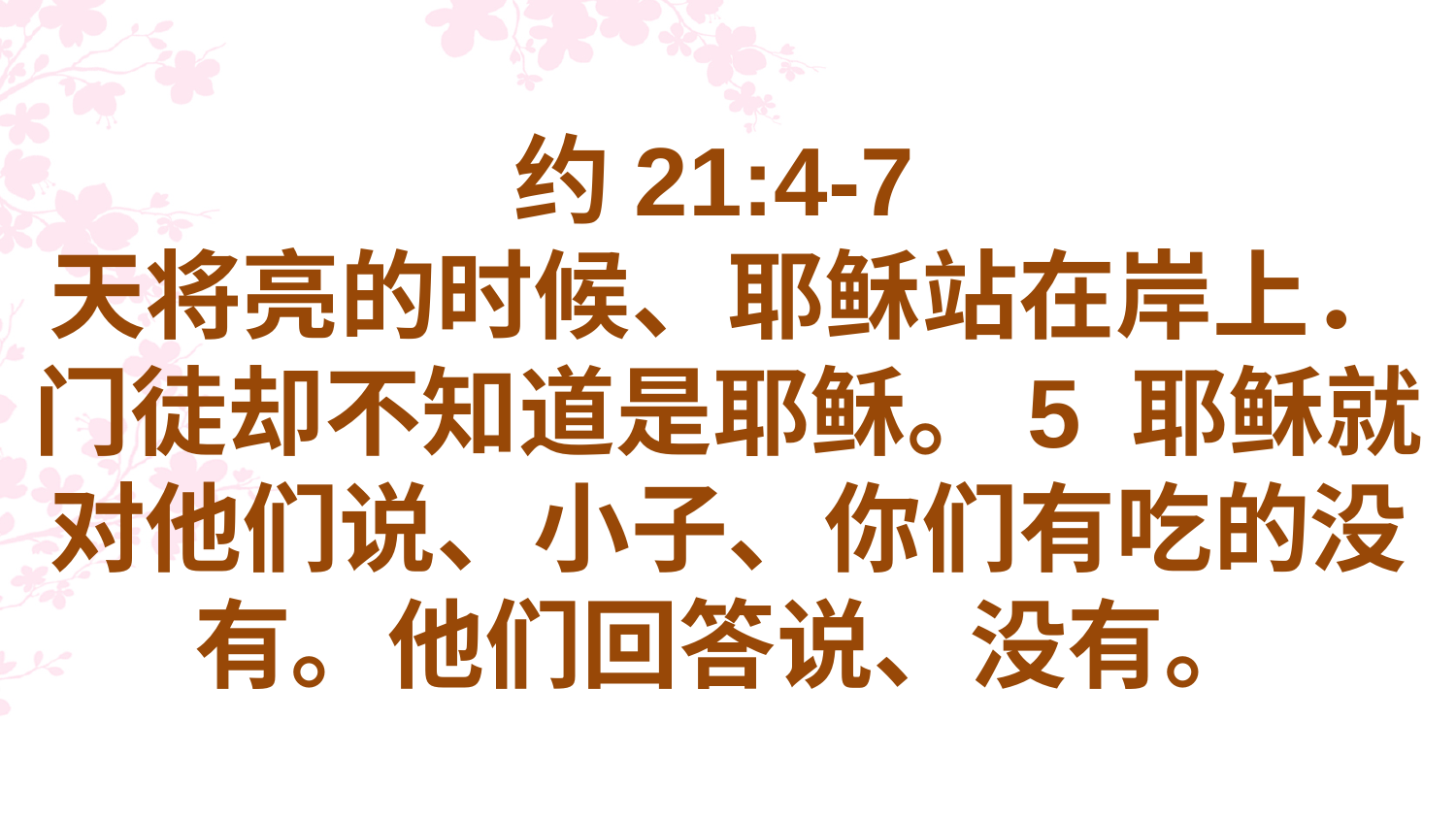

约21:4-7
天将亮的时候、耶稣站在岸上．门徒却不知道是耶稣。5 耶稣就对他们说、小子、你们有吃的没有。他们回答说、没有。